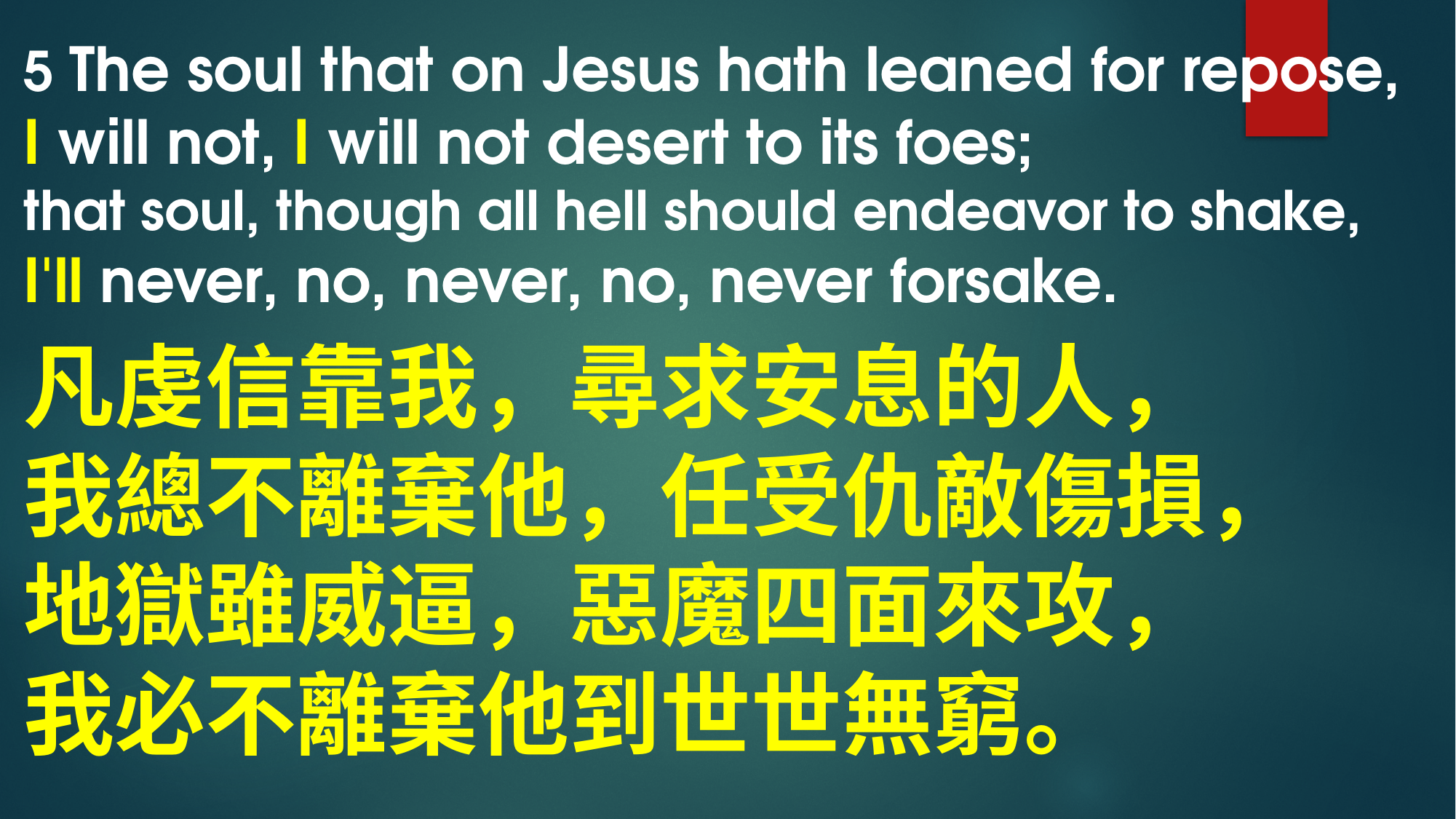

5 The soul that on Jesus hath leaned for repose,
I will not, I will not desert to its foes;
that soul, though all hell should endeavor to shake,
I'll never, no, never, no, never forsake.
凡虔信靠我，尋求安息的人，
我總不離棄他，任受仇敵傷損，
地獄雖威逼，惡魔四面來攻，
我必不離棄他到世世無窮。